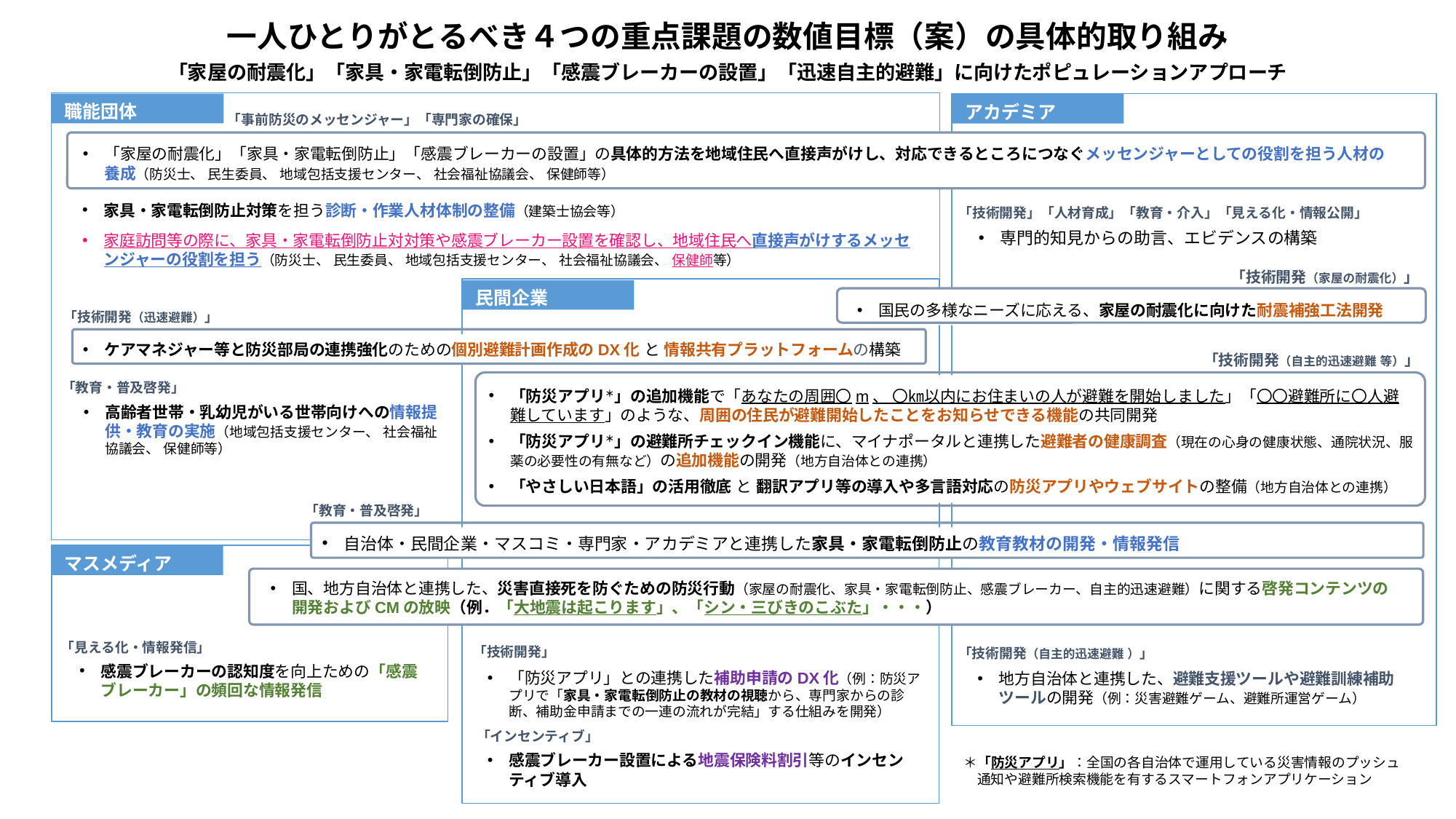

「取組」を列挙：具体的事業例（国・地方自治体）
※ 防災基本計画や地域防災計画などの既存計画に明記されている内容については、今回は触れていない
一人ひとりがとるべき４つの重点課題の数値目標（案）の具体的取り組み

「家屋の耐震化」「家具・家電転倒防止」「感震ブレーカーの設置」「迅速自主的避難」に向けたポピュレーションアプローチ

職能団体

アカデミア
「事前防災のメッセンジャー」「専門家の確保」

家具・家電転倒防止対策を担う診断・作業人材体制の整備（建築士協会等）

家庭訪問等の際に、家具・家電転倒防止対対策や感震ブレーカー設置を確認し、地域住民へ直接声がけするメッセンジャーの役割を担う（防災士、 民生委員、 地域包括支援センター、 社会福祉協議会、 保健師等）

「家屋の耐震化」「家具・家電転倒防止」「感震ブレーカーの設置」の具体的方法を地域住民へ直接声がけし、対応できるところにつなぐメッセンジャーとしての役割を担う人材の養成（防災士、 民生委員、 地域包括支援センター、 社会福祉協議会、 保健師等）

「技術開発」「人材育成」「教育・介入」「見える化・情報公開」

専門的知見からの助言、エビデンスの構築
「技術開発（家屋の耐震化）」

民間企業

国民の多様なニーズに応える、家屋の耐震化に向けた耐震補強工法開発

「技術開発（迅速避難）」

ケアマネジャー等と防災部局の連携強化のための個別避難計画作成のDX化 と 情報共有プラットフォームの構築
「技術開発（自主的迅速避難 等）」

「教育・普及啓発」

「防災アプリ＊」の追加機能で「あなたの周囲〇m、 〇㎞以内にお住まいの人が避難を開始しました」「〇〇避難所に〇人避難しています」のような、周囲の住民が避難開始したことをお知らせできる機能の共同開発

「防災アプリ＊」の避難所チェックイン機能に、マイナポータルと連携した避難者の健康調査（現在の心身の健康状態、通院状況、服薬の必要性の有無など）の追加機能の開発（地方自治体との連携）

「やさしい日本語」の活用徹底 と 翻訳アプリ等の導入や多言語対応の防災アプリやウェブサイトの整備（地方自治体との連携）
高齢者世帯・乳幼児がいる世帯向けへの情報提供・教育の実施（地域包括支援センター、 社会福祉協議会、 保健師等）
「教育・普及啓発」

自治体・民間企業・マスコミ・専門家・アカデミアと連携した家具・家電転倒防止の教育教材の開発・情報発信

マスメディア

国、地方自治体と連携した、災害直接死を防ぐための防災行動（家屋の耐震化、家具・家電転倒防止、感震ブレーカー、自主的迅速避難）に関する啓発コンテンツの開発およびCMの放映（例．「大地震は起こります」、「シン・三びきのこぶた」・・・）
「見える化・情報発信」
「技術開発」
「技術開発（自主的迅速避難 ）」

感震ブレーカーの認知度を向上ための「感震ブレーカー」の頻回な情報発信
「防災アプリ」との連携した補助申請のDX化（例：防災アプリで「家具・家電転倒防止の教材の視聴から、専門家からの診断、補助金申請までの一連の流れが完結」する仕組みを開発）

感震ブレーカー設置による地震保険料割引等のインセンティブ導入

地方自治体と連携した、避難支援ツールや避難訓練補助ツールの開発（例：災害避難ゲーム、避難所運営ゲーム）
「インセンティブ」
＊「防災アプリ」：全国の各自治体で運用している災害情報のプッシュ
　通知や避難所検索機能を有するスマートフォンアプリケーション